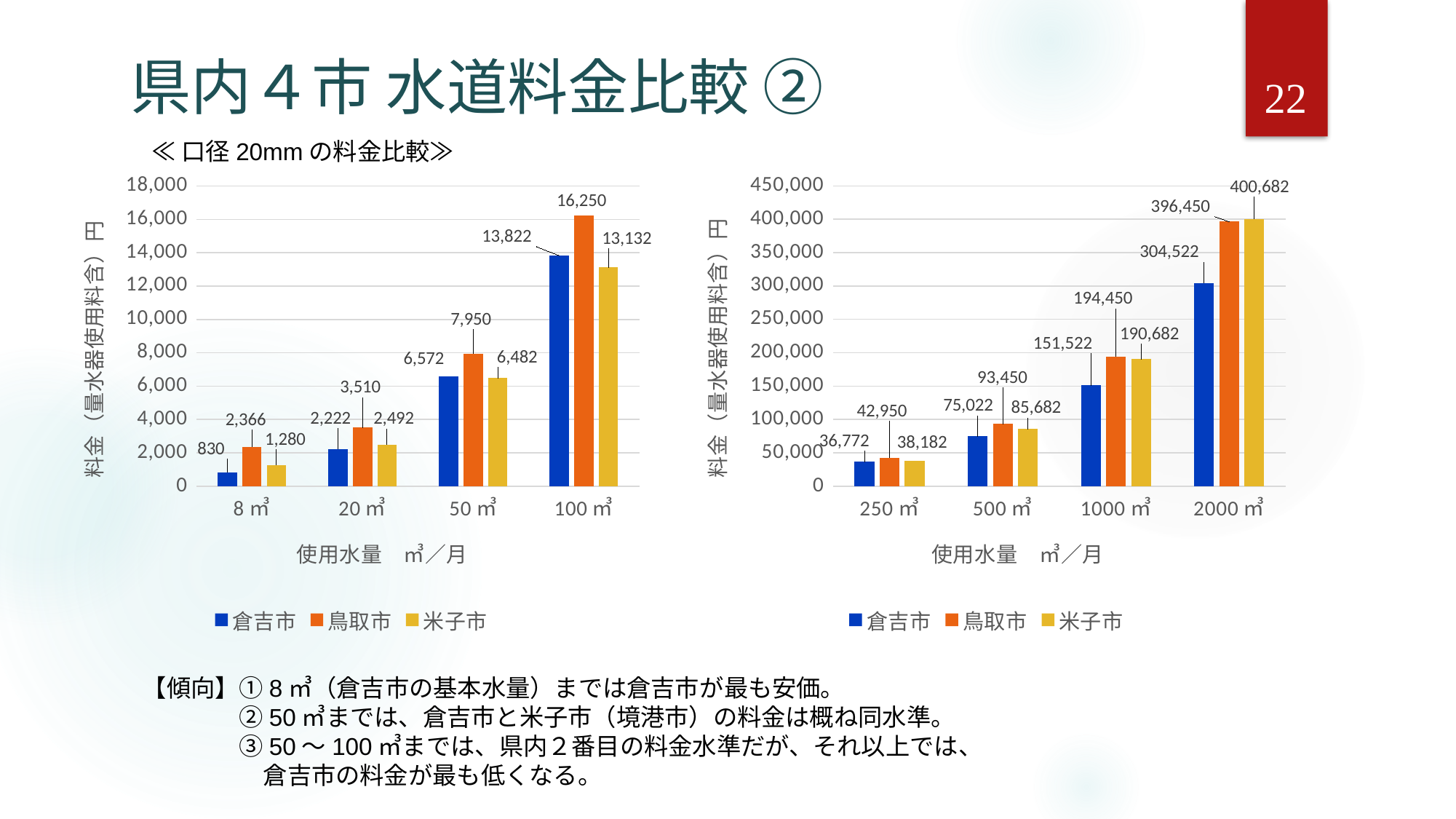

県内４市 水道料金比較 ②
22
≪口径20mmの料金比較≫

### Chart

| Category | 倉吉市 | 鳥取市 | 米子市 |
|---|---|---|---|
| 8㎥ | 830.0 | 2366.0 | 1280.0 |
| 20㎥ | 2222.0 | 3510.0 | 2492.0 |
| 50㎥ | 6572.0 | 7950.0 | 6482.0 |
| 100㎥ | 13822.0 | 16250.0 | 13132.0 |

### Chart

| Category | 倉吉市 | 鳥取市 | 米子市 |
|---|---|---|---|
| 250㎥ | 36772.0 | 42950.0 | 38182.0 |
| 500㎥ | 75022.0 | 93450.0 | 85682.0 |
| 1000㎥ | 151522.0 | 194450.0 | 190682.0 |
| 2000㎥ | 304522.0 | 396450.0 | 400682.0 |
【傾向】①8㎥（倉吉市の基本水量）までは倉吉市が最も安価。
　　　　②50㎥までは、倉吉市と米子市（境港市）の料金は概ね同水準。
　　　　③50～100㎥までは、県内２番目の料金水準だが、それ以上では、
　　　　　倉吉市の料金が最も低くなる。